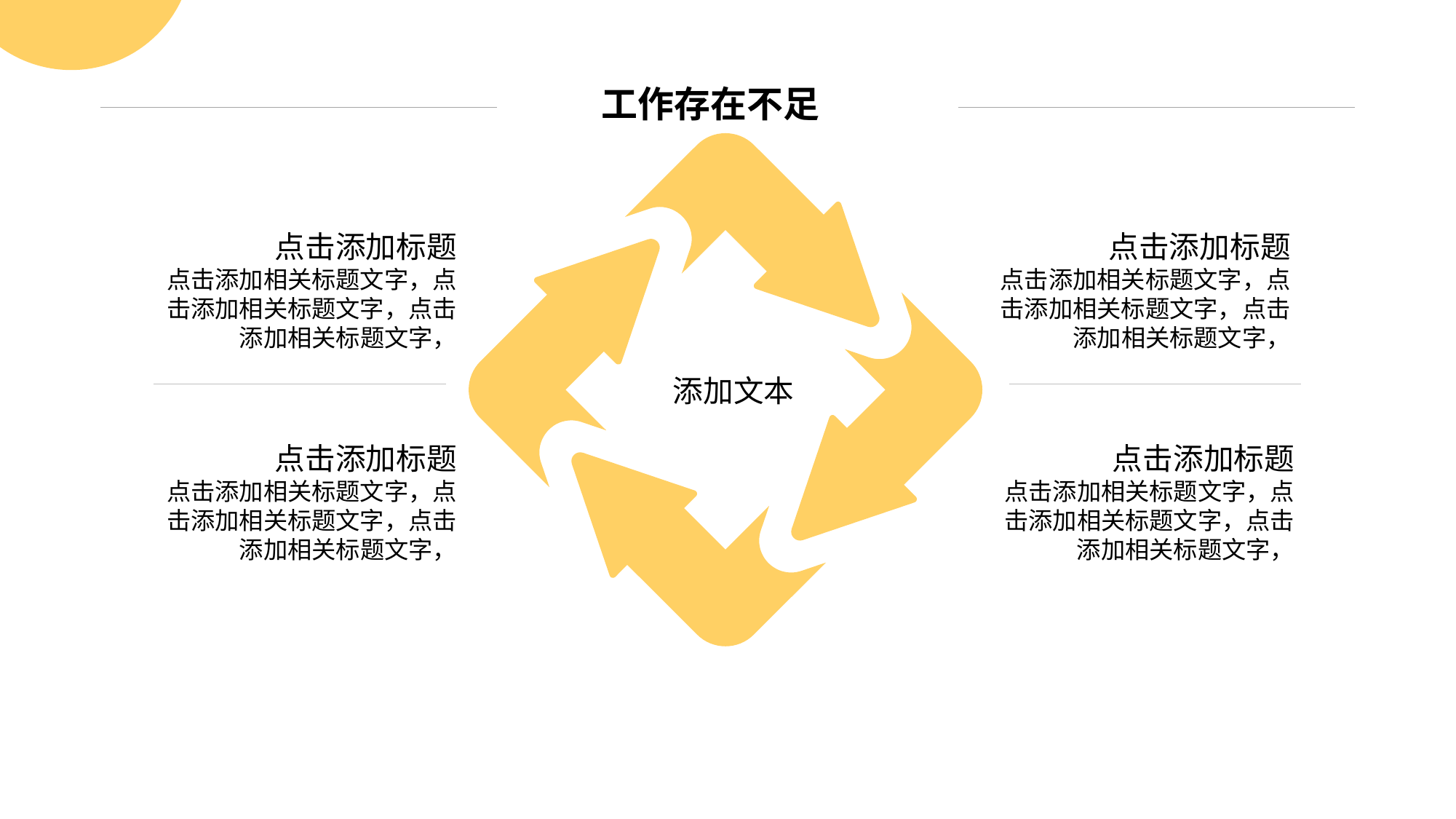

工作存在不足

点击添加标题
点击添加相关标题文字，点击添加相关标题文字，点击添加相关标题文字，
点击添加标题
点击添加相关标题文字，点击添加相关标题文字，点击添加相关标题文字，
添加文本
点击添加标题
点击添加相关标题文字，点击添加相关标题文字，点击添加相关标题文字，
点击添加标题
点击添加相关标题文字，点击添加相关标题文字，点击添加相关标题文字，